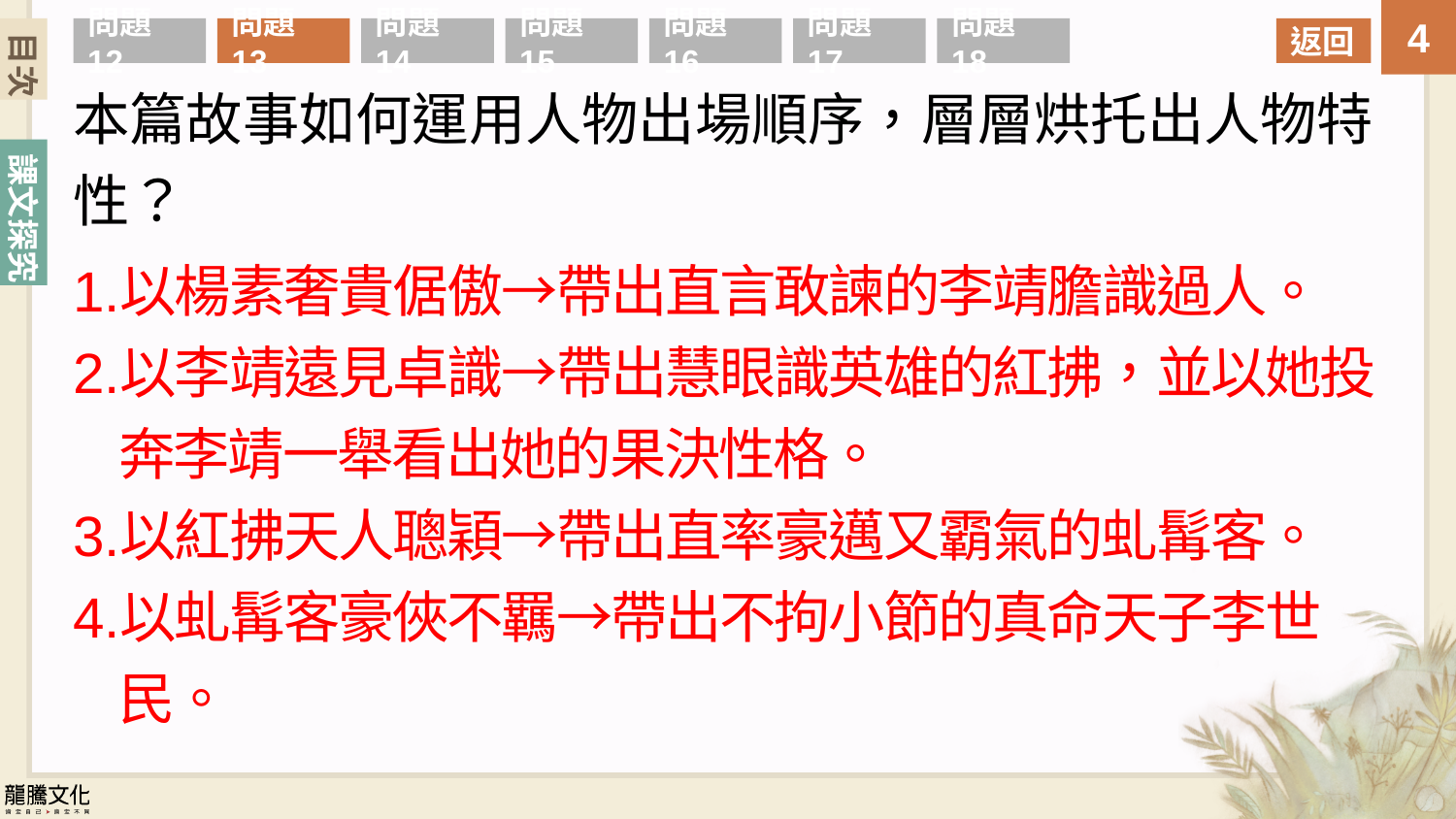

目次
問題12
問題13
問題14
問題15
問題16
問題17
問題18
返回
本篇故事如何運用人物出場順序，層層烘托出人物特性？
以楊素奢貴倨傲→帶出直言敢諫的李靖膽識過人。
以李靖遠見卓識→帶出慧眼識英雄的紅拂，並以她投奔李靖一舉看出她的果決性格。
以紅拂天人聰穎→帶出直率豪邁又霸氣的虬髯客。
以虬髯客豪俠不羈→帶出不拘小節的真命天子李世
民。